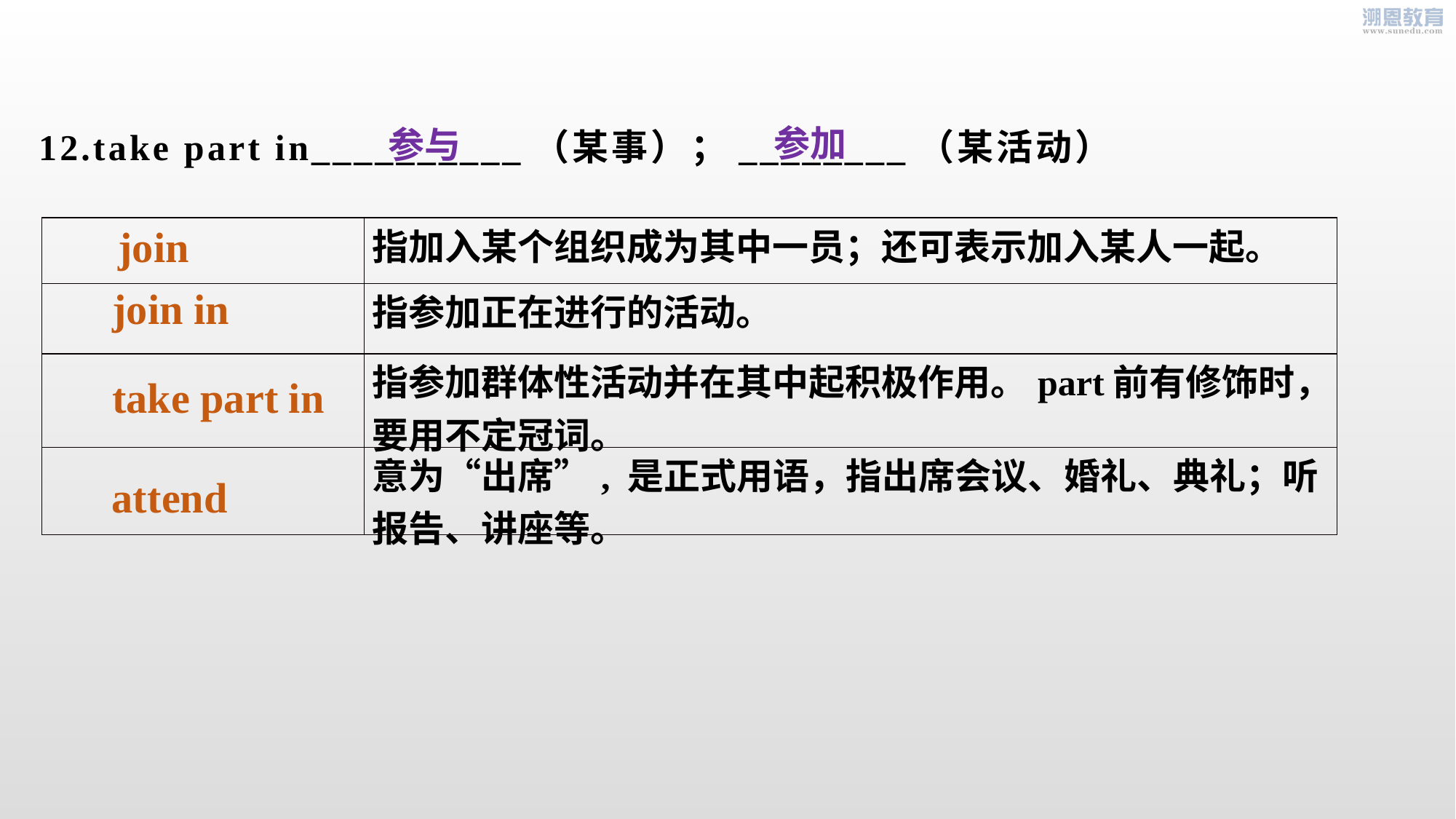

参加
参与
12.take part in__________（某事）；________（某活动）

join
|  | 指加入某个组织成为其中一员；还可表示加入某人一起。 |
| --- | --- |
|  | 指参加正在进行的活动。 |
|  | 指参加群体性活动并在其中起积极作用。part前有修饰时，要用不定冠词。 |
|  | 意为“出席”, 是正式用语，指出席会议、婚礼、典礼；听报告、讲座等。 |
join in
take part in
attend